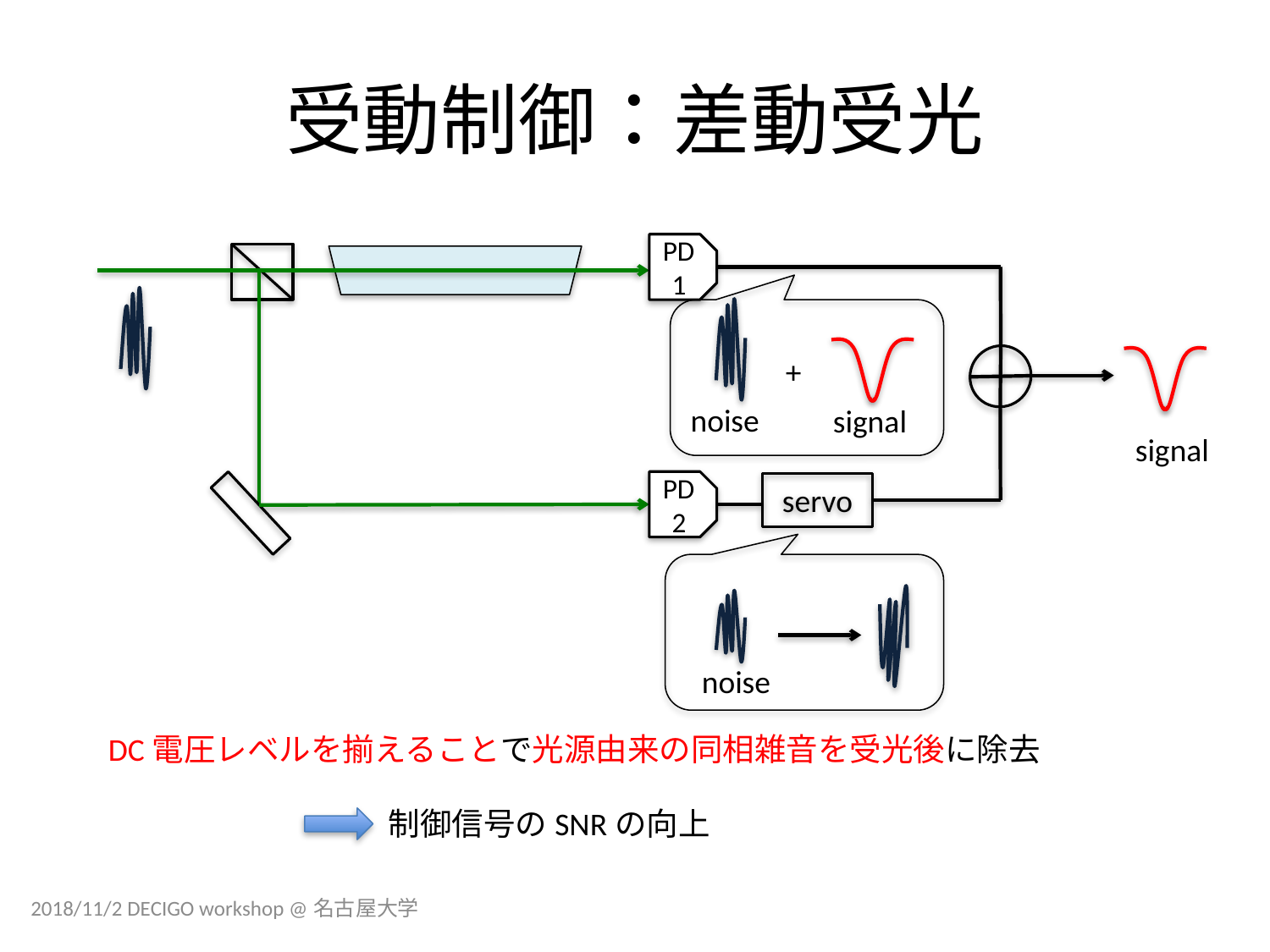

# 受動制御：差動受光
PD1

PD2
servo

+
noise
signal

noise

signal

DC電圧レベルを揃えることで光源由来の同相雑音を受光後に除去
制御信号のSNRの向上

2018/11/2 DECIGO workshop @名古屋大学